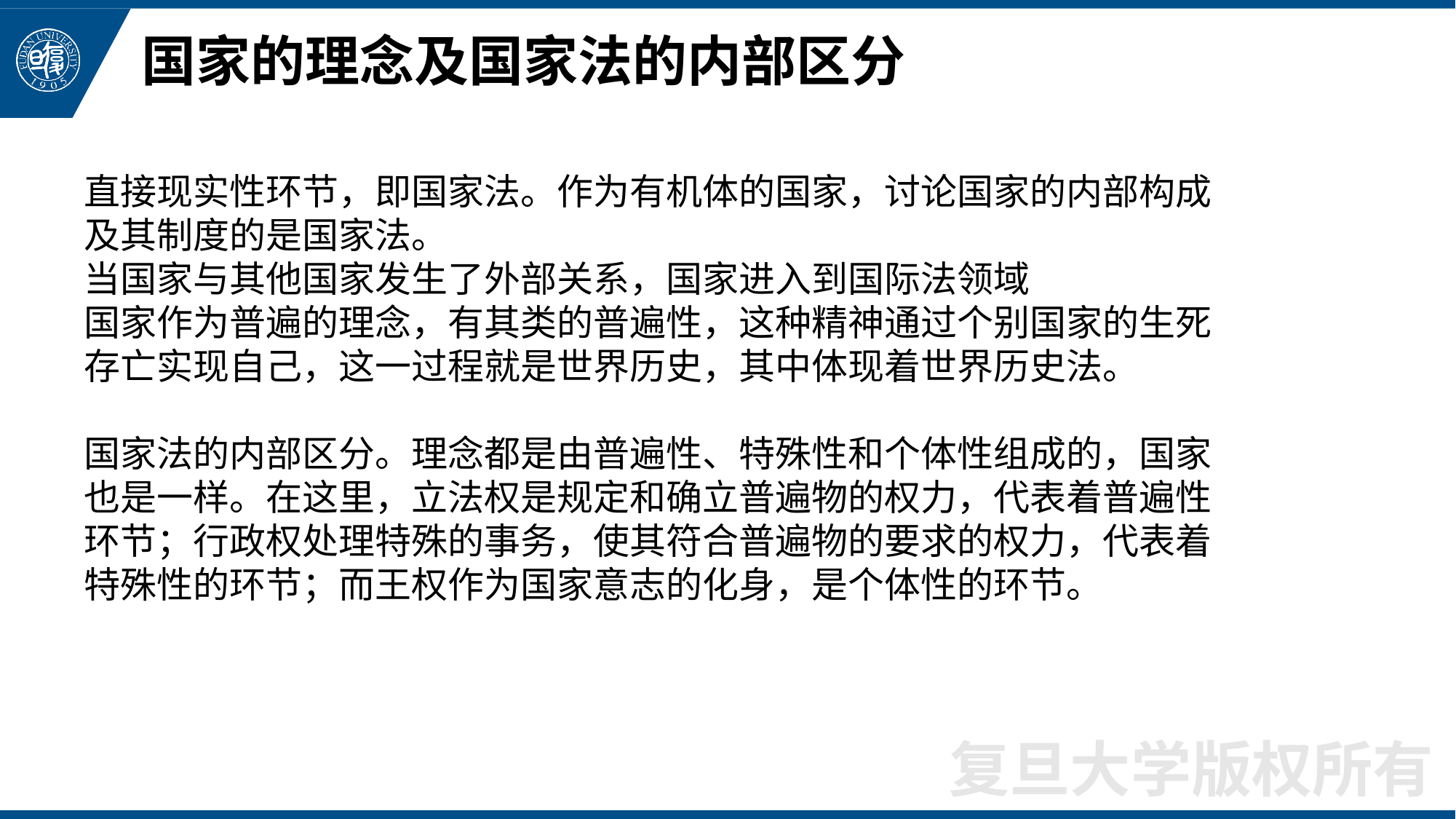

# 国家的理念及国家法的内部区分
直接现实性环节，即国家法。作为有机体的国家，讨论国家的内部构成及其制度的是国家法。
当国家与其他国家发生了外部关系，国家进入到国际法领域
国家作为普遍的理念，有其类的普遍性，这种精神通过个别国家的生死存亡实现自己，这一过程就是世界历史，其中体现着世界历史法。

国家法的内部区分。理念都是由普遍性、特殊性和个体性组成的，国家也是一样。在这里，立法权是规定和确立普遍物的权力，代表着普遍性环节；行政权处理特殊的事务，使其符合普遍物的要求的权力，代表着特殊性的环节；而王权作为国家意志的化身，是个体性的环节。